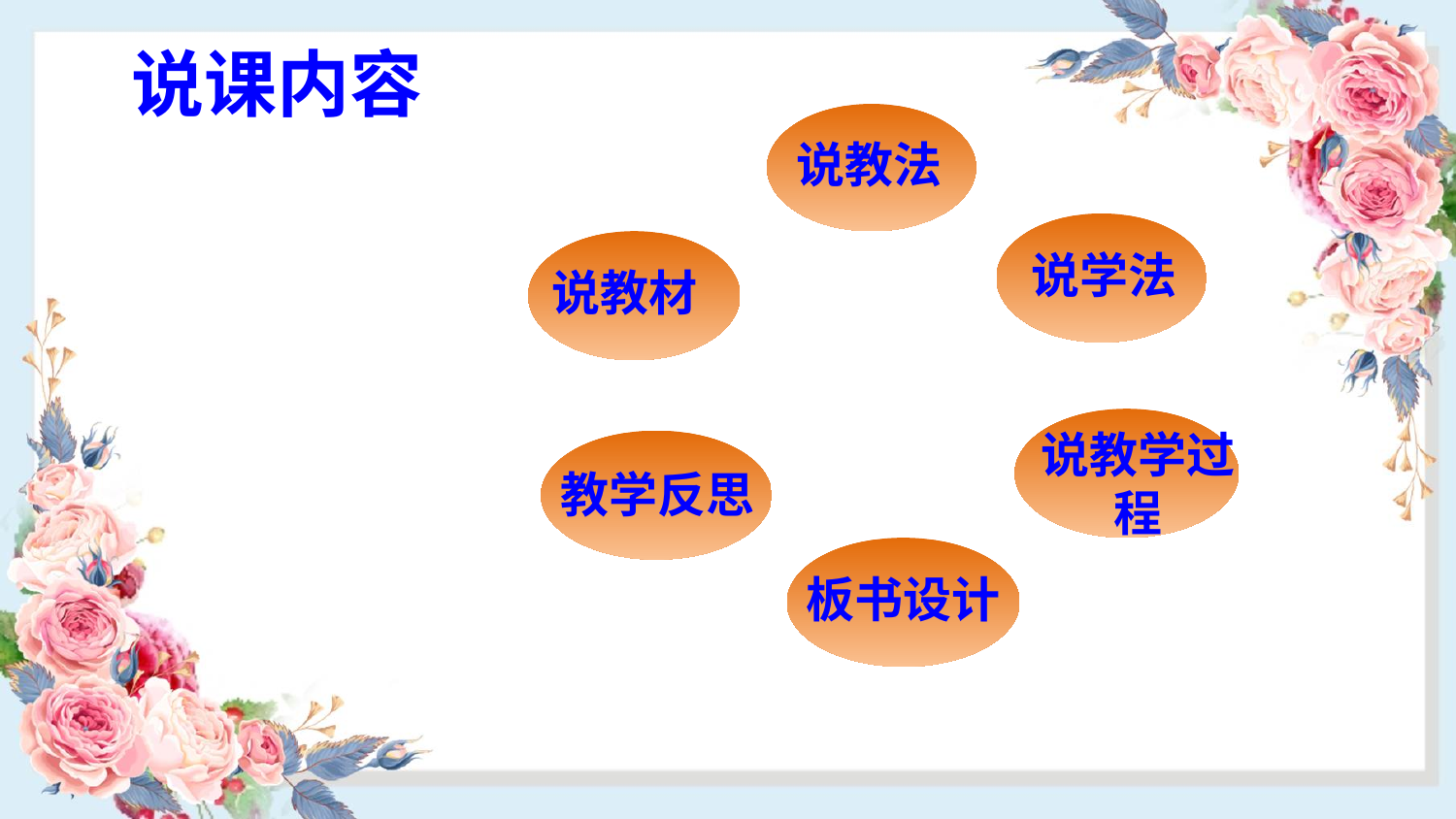

说课内容

说教法

说学法
说教材

说教学过程

教学反思

板书设计